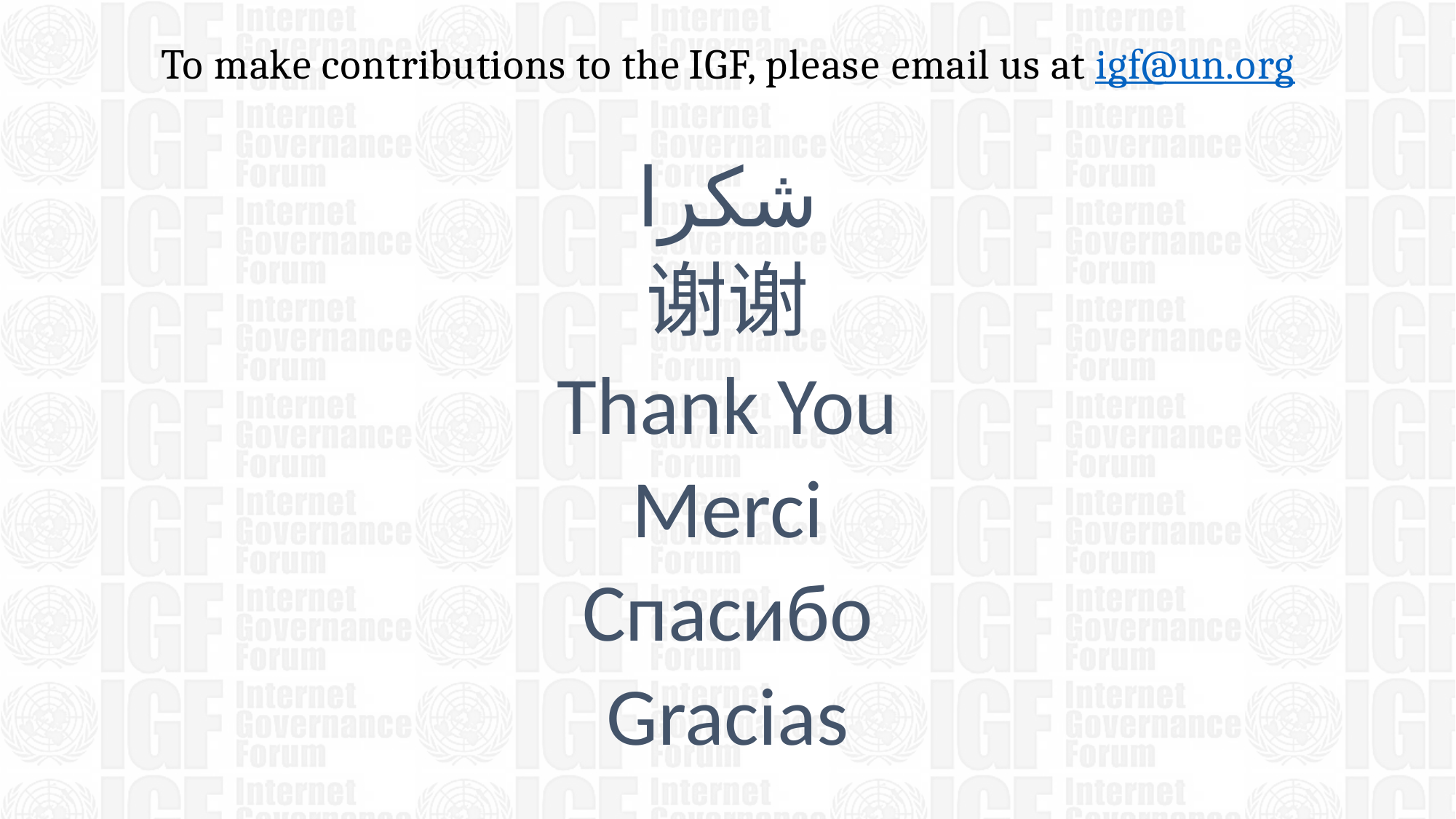

To make contributions to the IGF, please email us at igf@un.org
شكرا
谢谢
Thank You
Merci
Спасибо
Gracias